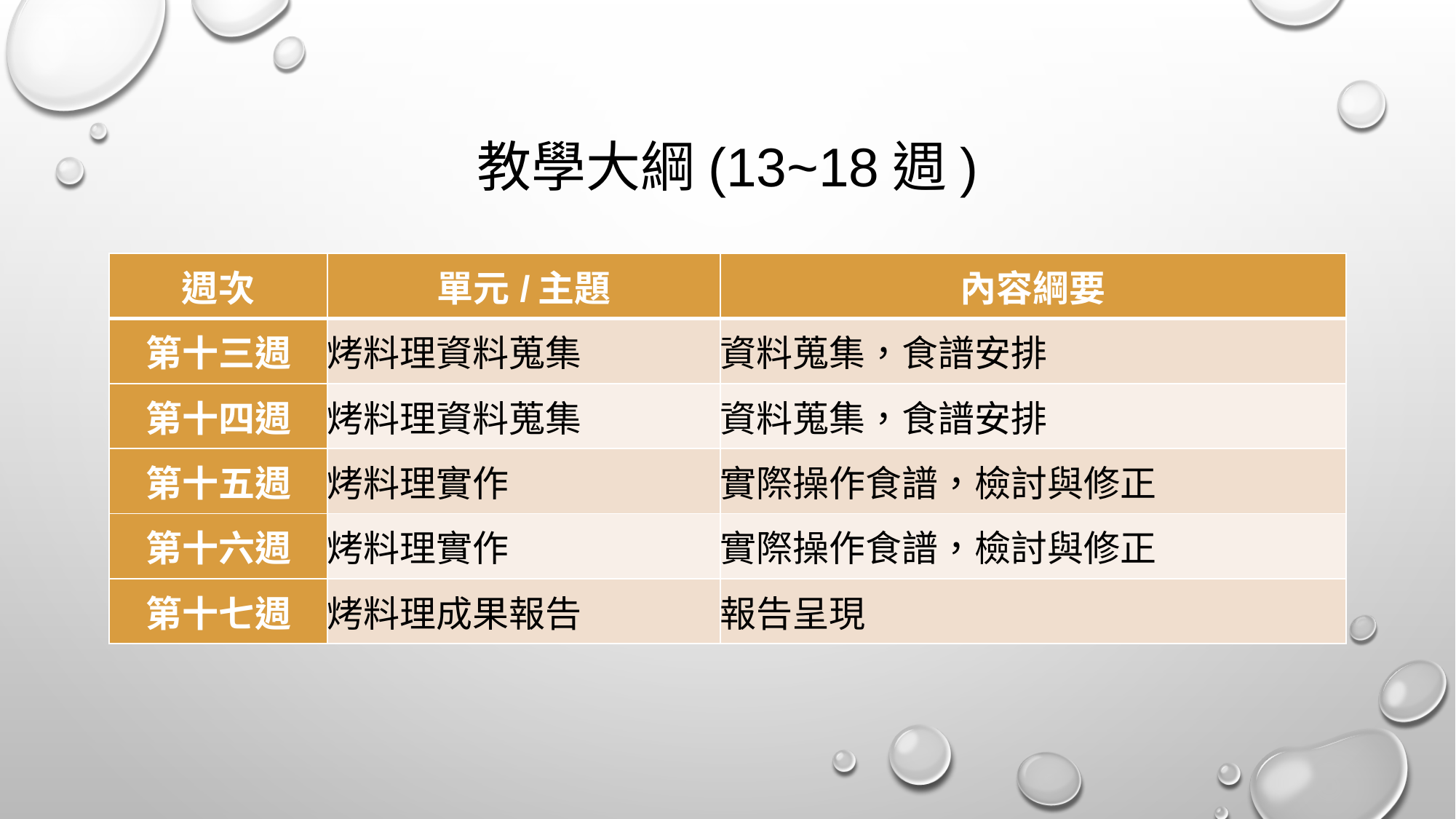

# 教學大綱(13~18週)
| 週次 | 單元/主題 | 內容綱要 |
| --- | --- | --- |
| 第十三週 | 烤料理資料蒐集 | 資料蒐集，食譜安排 |
| 第十四週 | 烤料理資料蒐集 | 資料蒐集，食譜安排 |
| 第十五週 | 烤料理實作 | 實際操作食譜，檢討與修正 |
| 第十六週 | 烤料理實作 | 實際操作食譜，檢討與修正 |
| 第十七週 | 烤料理成果報告 | 報告呈現 |